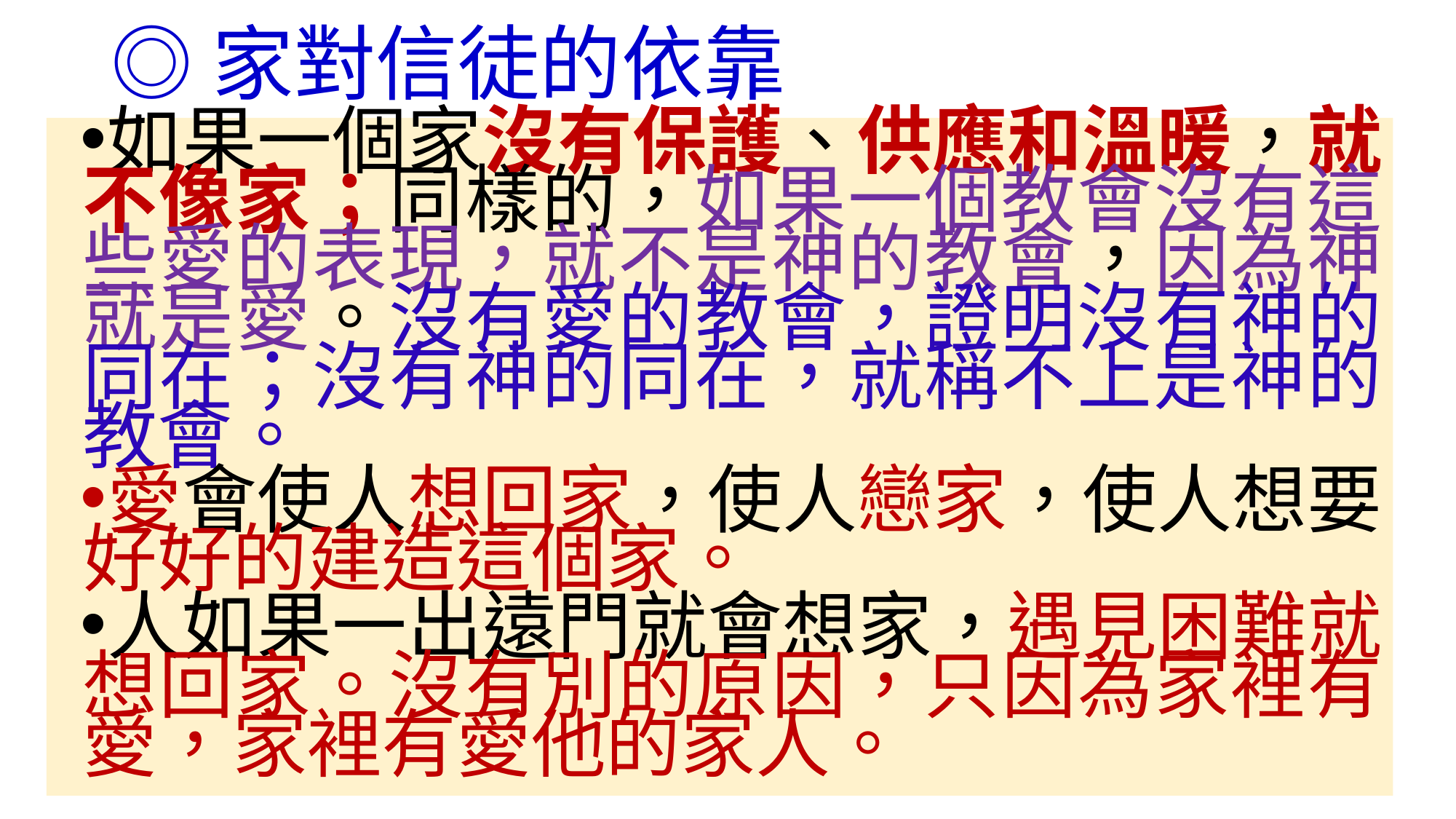

# ◎家對信徒的依靠
如果一個家沒有保護、供應和溫暖，就不像家；同樣的，如果一個教會沒有這些愛的表現，就不是神的教會，因為神就是愛。沒有愛的教會，證明沒有神的同在；沒有神的同在，就稱不上是神的教會。
愛會使人想回家，使人戀家，使人想要好好的建造這個家。
人如果一出遠門就會想家，遇見困難就想回家。沒有別的原因，只因為家裡有愛，家裡有愛他的家人。